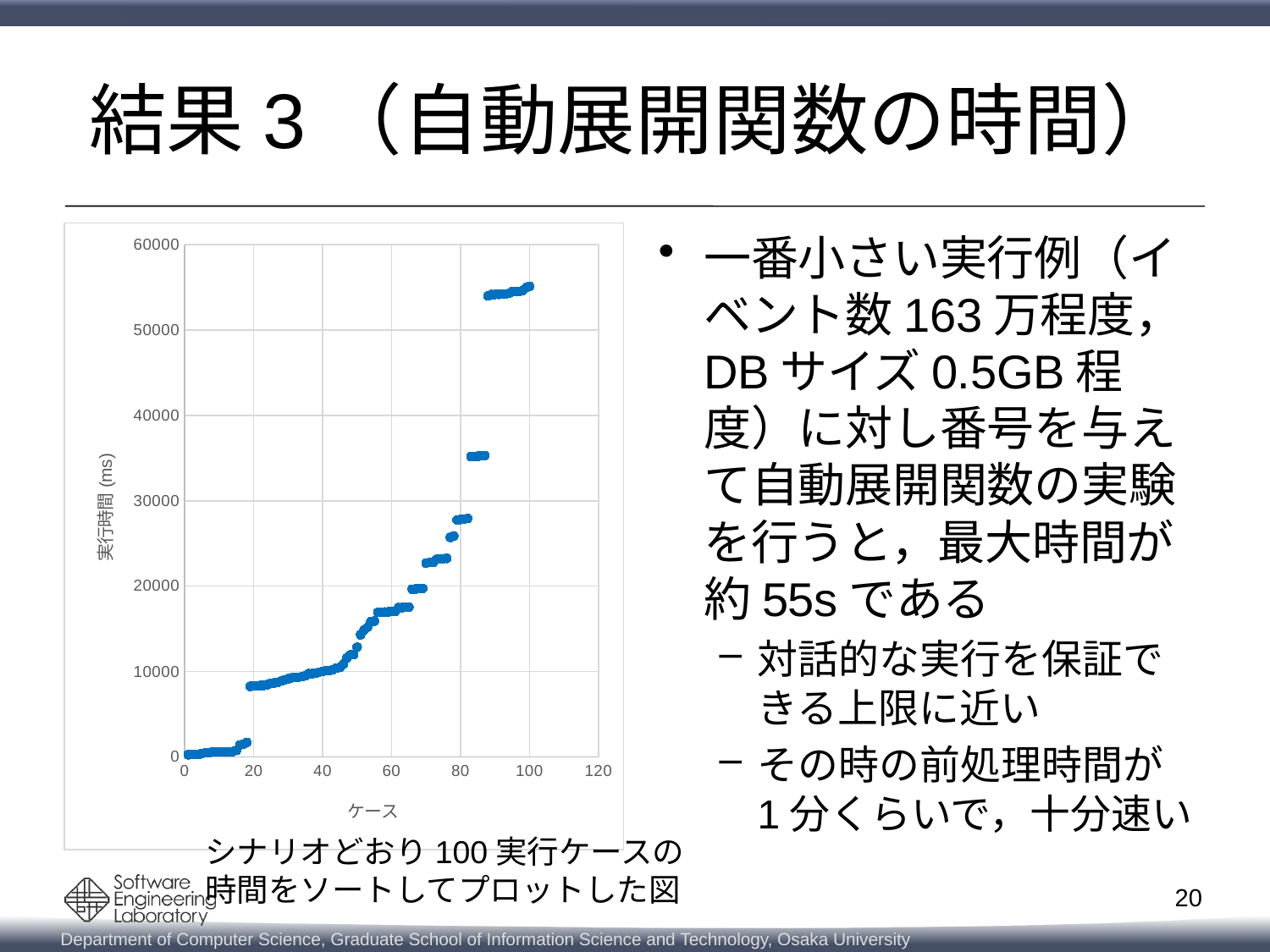

# 結果3（自動展開関数の時間）

### Chart

| Category |  |
|---|---|
一番小さい実行例（イベント数163万程度，DBサイズ0.5GB程度）に対し番号を与えて自動展開関数の実験を行うと，最大時間が約55sである
対話的な実行を保証できる上限に近い
その時の前処理時間が1分くらいで，十分速い

シナリオどおり100実行ケースの
時間をソートしてプロットした図
20